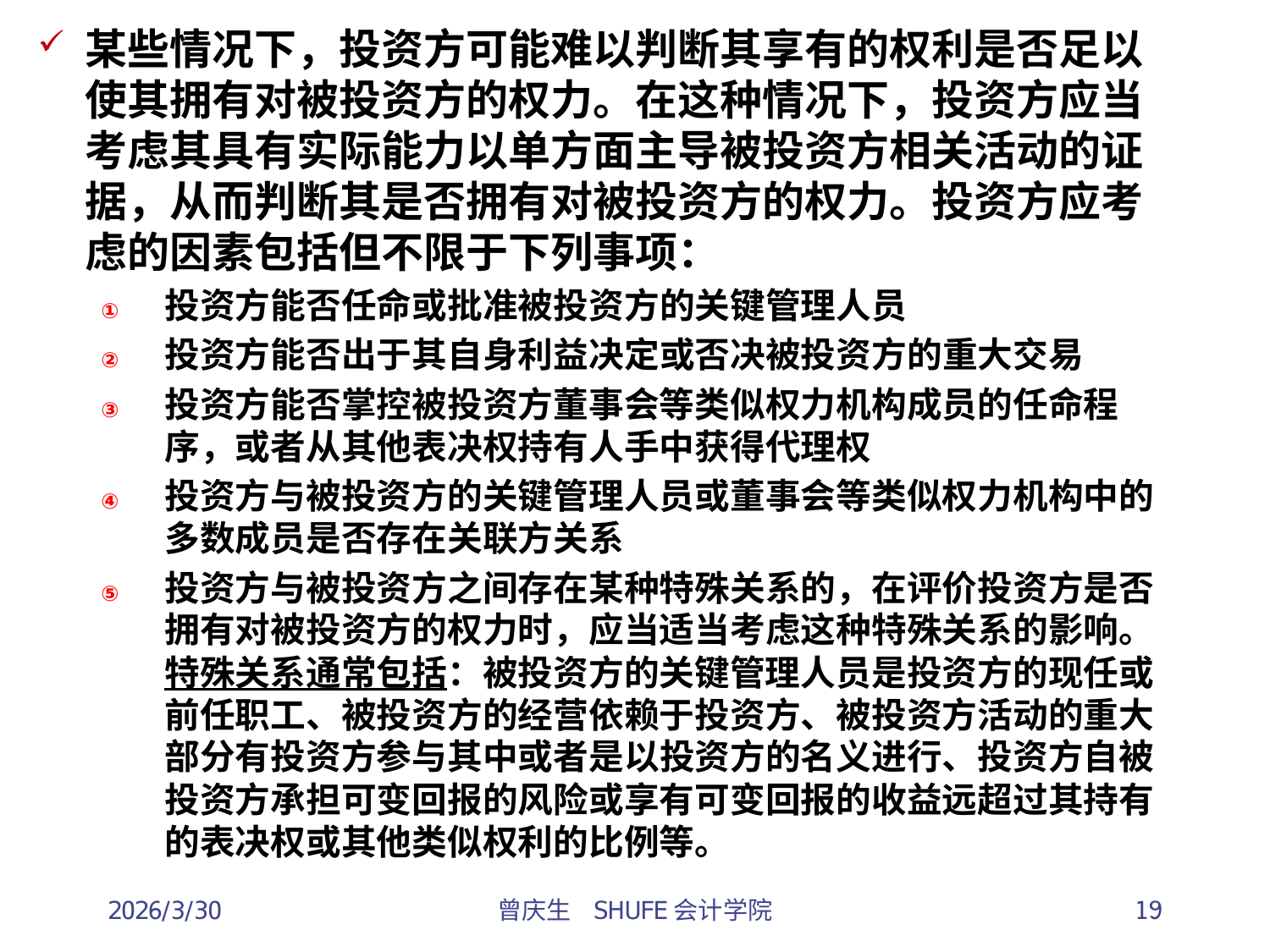

某些情况下，投资方可能难以判断其享有的权利是否足以使其拥有对被投资方的权力。在这种情况下，投资方应当考虑其具有实际能力以单方面主导被投资方相关活动的证据，从而判断其是否拥有对被投资方的权力。投资方应考虑的因素包括但不限于下列事项：
投资方能否任命或批准被投资方的关键管理人员
投资方能否出于其自身利益决定或否决被投资方的重大交易
投资方能否掌控被投资方董事会等类似权力机构成员的任命程序，或者从其他表决权持有人手中获得代理权
投资方与被投资方的关键管理人员或董事会等类似权力机构中的多数成员是否存在关联方关系
投资方与被投资方之间存在某种特殊关系的，在评价投资方是否拥有对被投资方的权力时，应当适当考虑这种特殊关系的影响。特殊关系通常包括：被投资方的关键管理人员是投资方的现任或前任职工、被投资方的经营依赖于投资方、被投资方活动的重大部分有投资方参与其中或者是以投资方的名义进行、投资方自被投资方承担可变回报的风险或享有可变回报的收益远超过其持有的表决权或其他类似权利的比例等。

2026/3/30
曾庆生   SHUFE会计学院
19